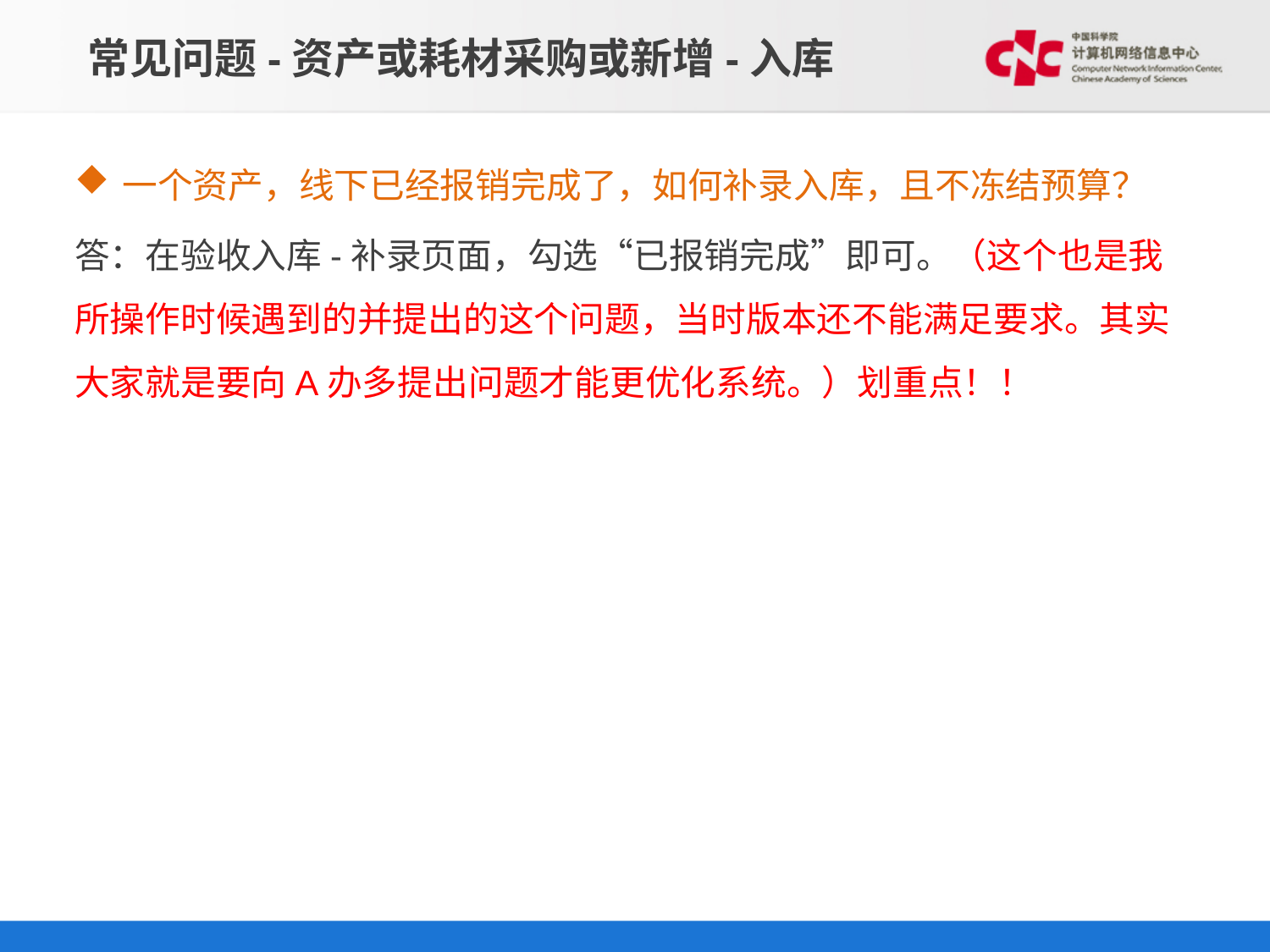

# 常见问题-资产或耗材采购或新增-入库
一个资产，线下已经报销完成了，如何补录入库，且不冻结预算？
答：在验收入库-补录页面，勾选“已报销完成”即可。（这个也是我所操作时候遇到的并提出的这个问题，当时版本还不能满足要求。其实大家就是要向A办多提出问题才能更优化系统。）划重点！！